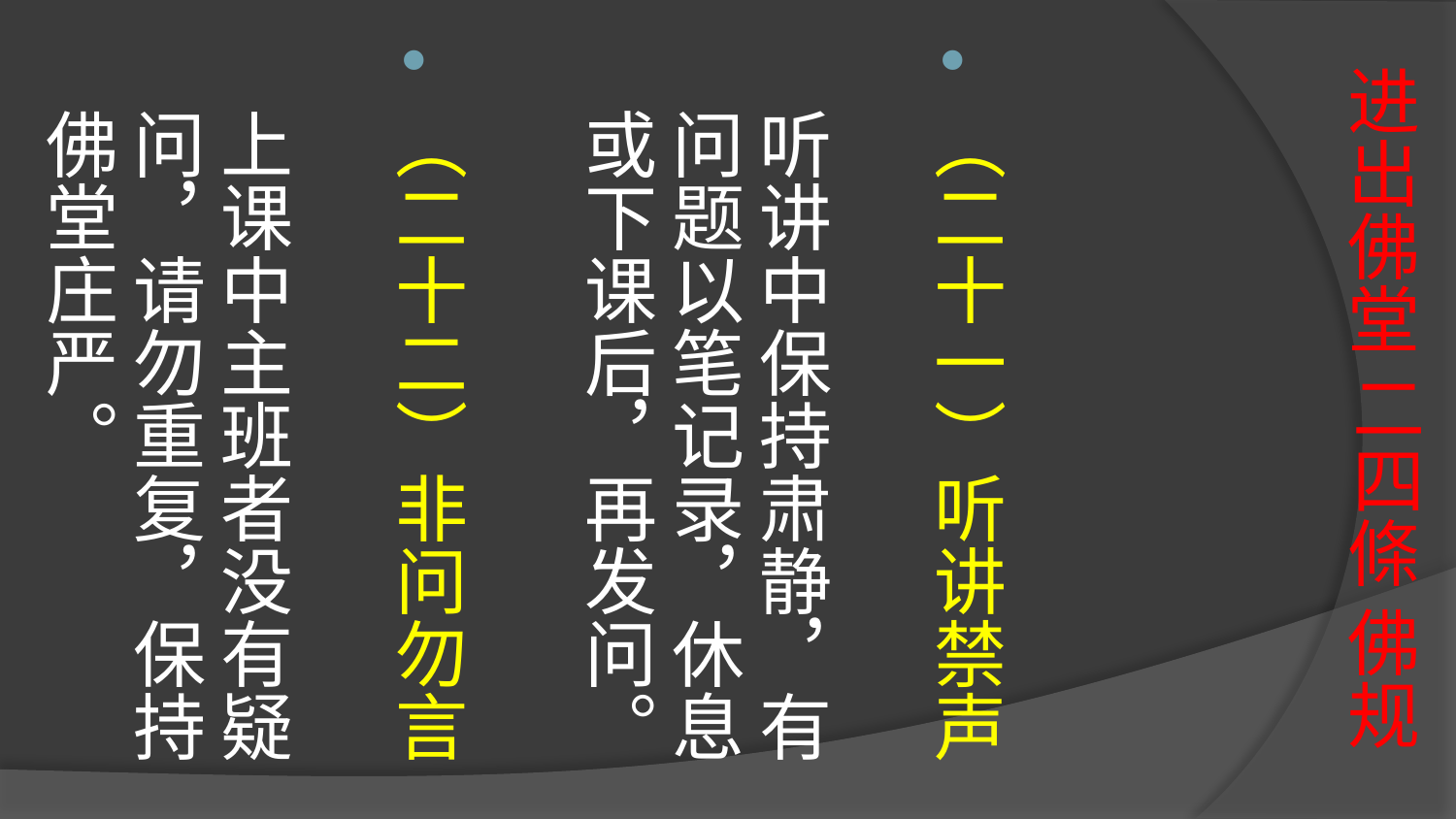

# 进出佛堂 二四條 佛规
（二十一）听讲禁声
听讲中保持肃静，有问题以笔记录，休息或下课后，再发问。
（二十二）非问勿言
上课中主班者没有疑问，请勿重复，保持佛堂庄严。